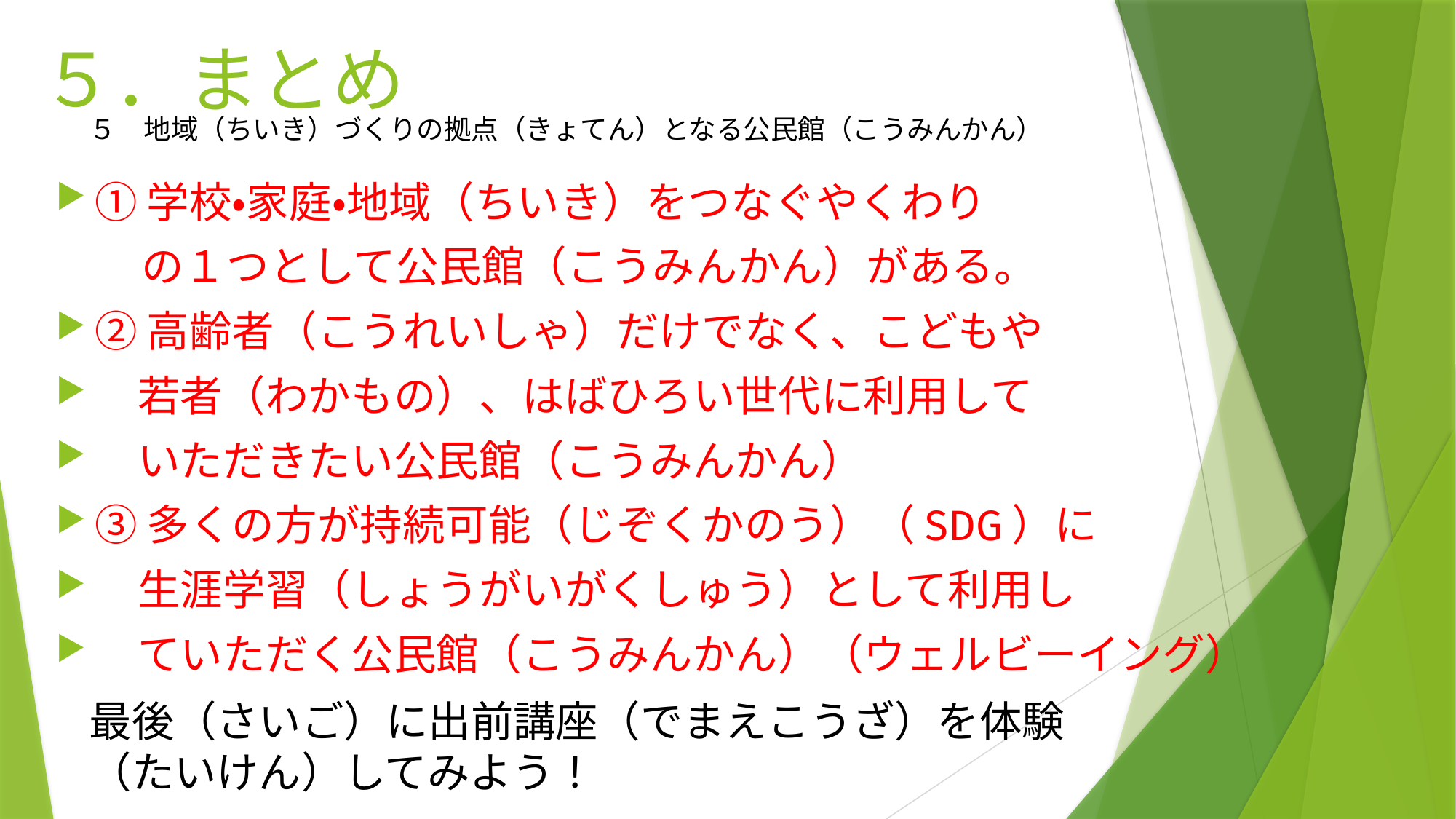

# ５．まとめ
５　地域（ちいき）づくりの拠点（きょてん）となる公民館（こうみんかん）
①学校・家庭・地域（ちいき）をつなぐやくわり
　　の１つとして公民館（こうみんかん）がある。
②高齢者（こうれいしゃ）だけでなく、こどもや
　若者（わかもの）、はばひろい世代に利用して
　いただきたい公民館（こうみんかん）
③多くの方が持続可能（じぞくかのう）（SDG）に
　生涯学習（しょうがいがくしゅう）として利用し
　ていただく公民館（こうみんかん）（ウェルビーイング）
最後（さいご）に出前講座（でまえこうざ）を体験（たいけん）してみよう！